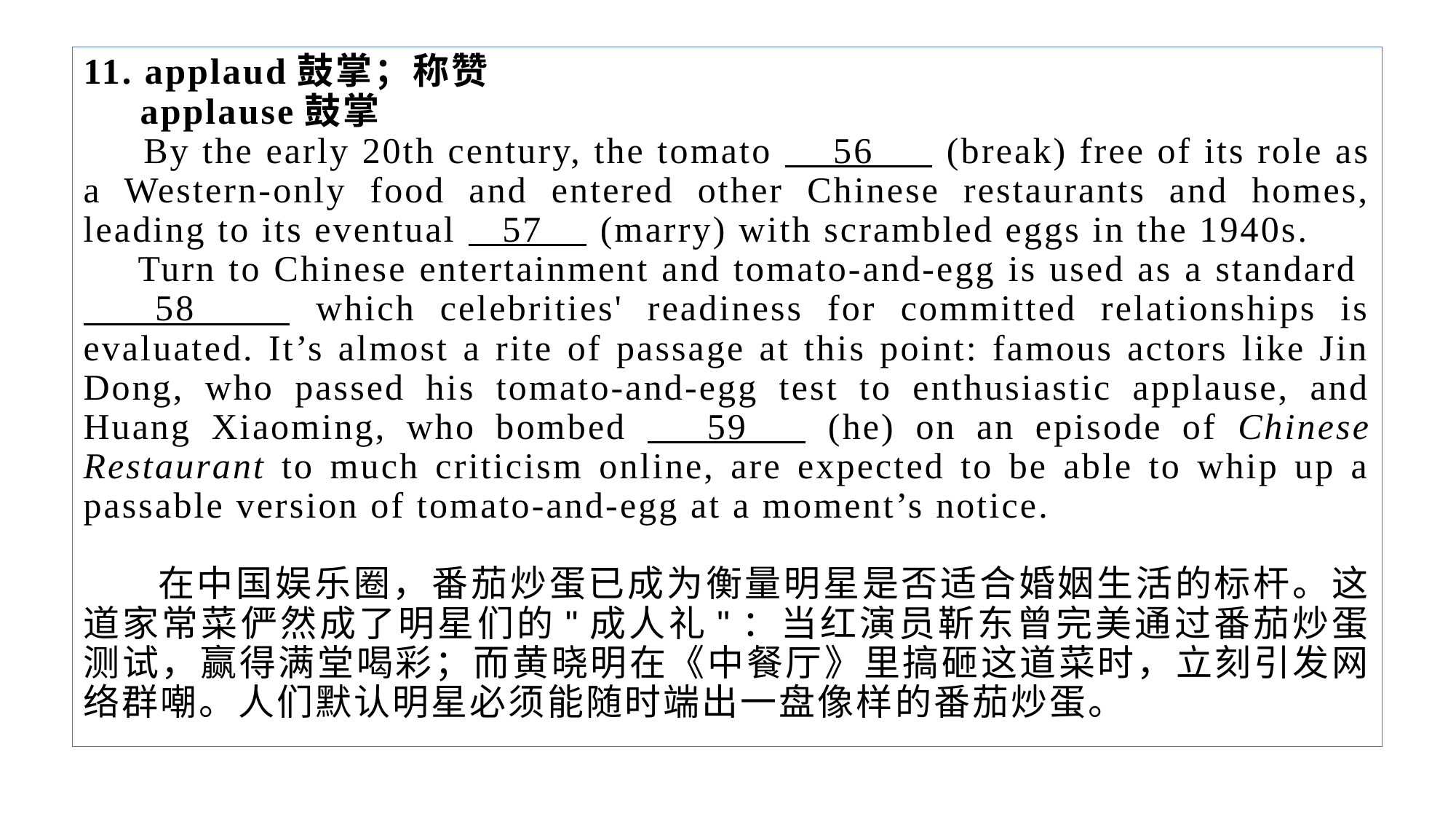

11. applaud鼓掌；称赞
     applause鼓掌
     By the early 20th century, the tomato     56      (break) free of its role as a Western-only food and entered other Chinese restaurants and homes, leading to its eventual    57     (marry) with scrambled eggs in the 1940s.
Turn to Chinese entertainment and tomato-and-egg is used as a standard     58     which celebrities' readiness for committed relationships is evaluated. It’s almost a rite of passage at this point: famous actors like Jin Dong, who passed his tomato-and-egg test to enthusiastic applause, and Huang Xiaoming, who bombed    59    (he) on an episode of Chinese Restaurant to much criticism online, are expected to be able to whip up a passable version of tomato-and-egg at a moment’s notice.

 在中国娱乐圈，番茄炒蛋已成为衡量明星是否适合婚姻生活的标杆。这道家常菜俨然成了明星们的"成人礼"：当红演员靳东曾完美通过番茄炒蛋测试，赢得满堂喝彩；而黄晓明在《中餐厅》里搞砸这道菜时，立刻引发网络群嘲。人们默认明星必须能随时端出一盘像样的番茄炒蛋。